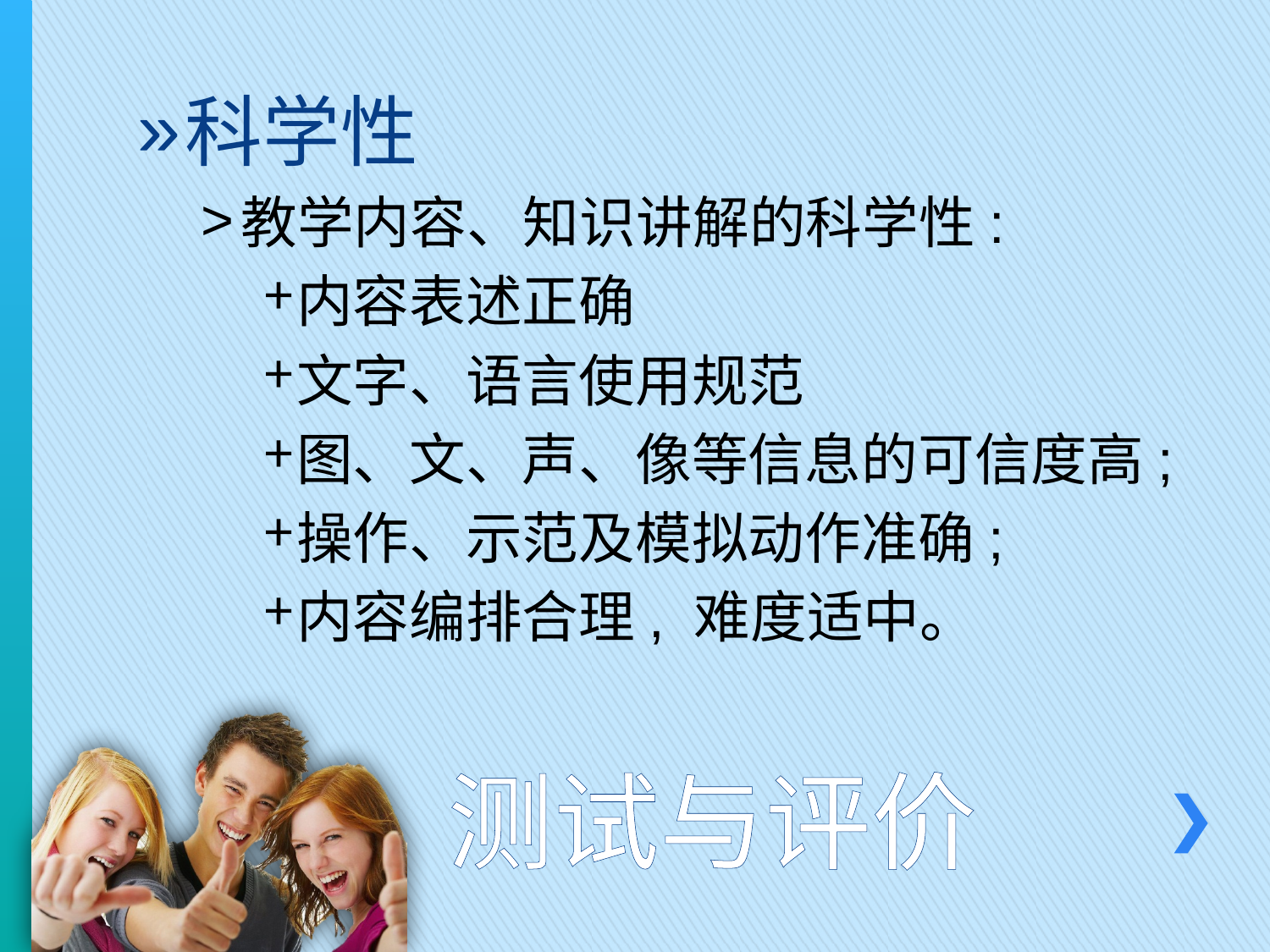

科学性
教学内容、知识讲解的科学性:
内容表述正确
文字、语言使用规范
图、文、声、像等信息的可信度高;
操作、示范及模拟动作准确;
内容编排合理, 难度适中。

# 测试与评价